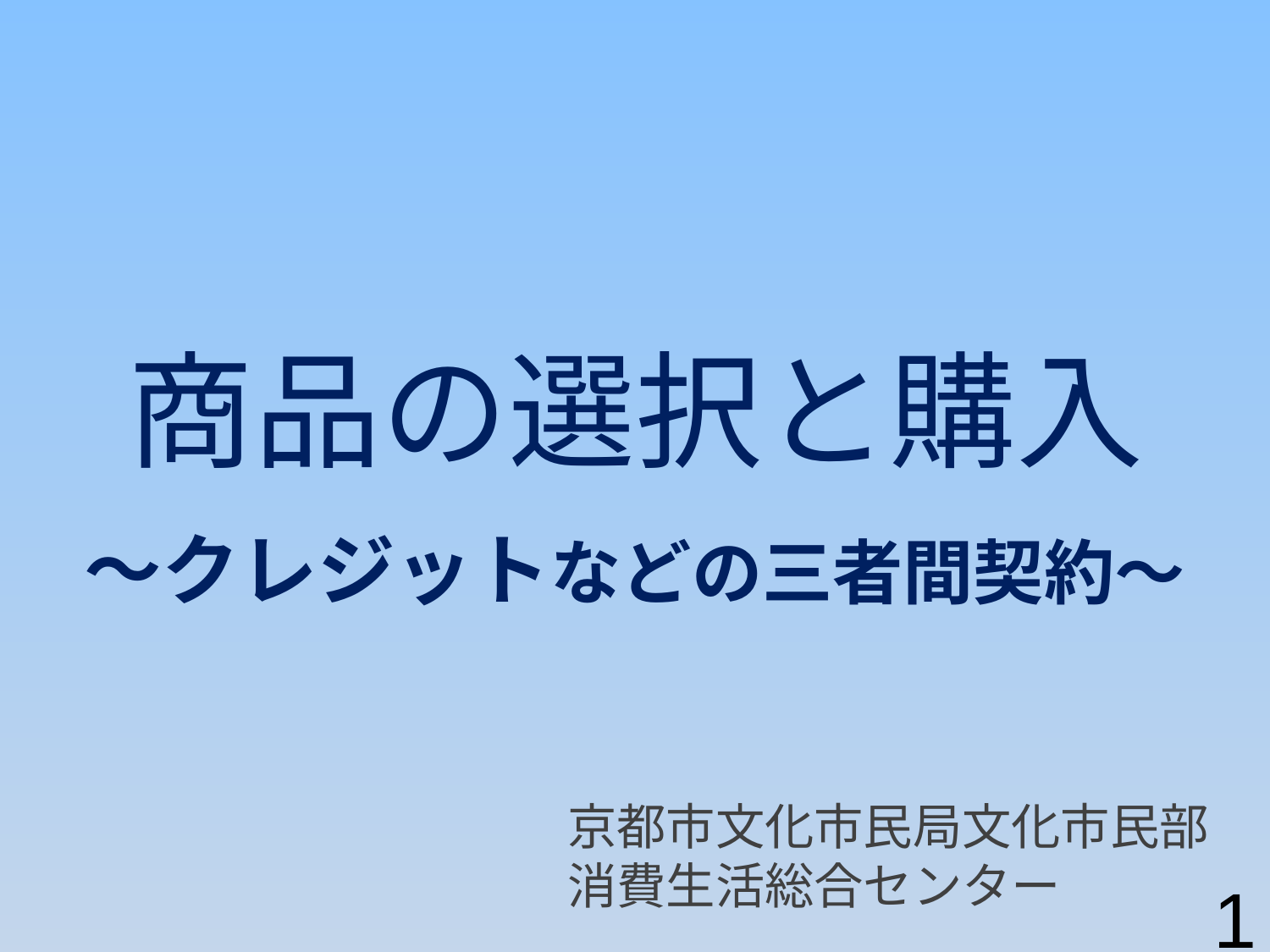

商品の選択と購入
～クレジットなどの三者間契約～
京都市文化市民局文化市民部
消費生活総合センター
1